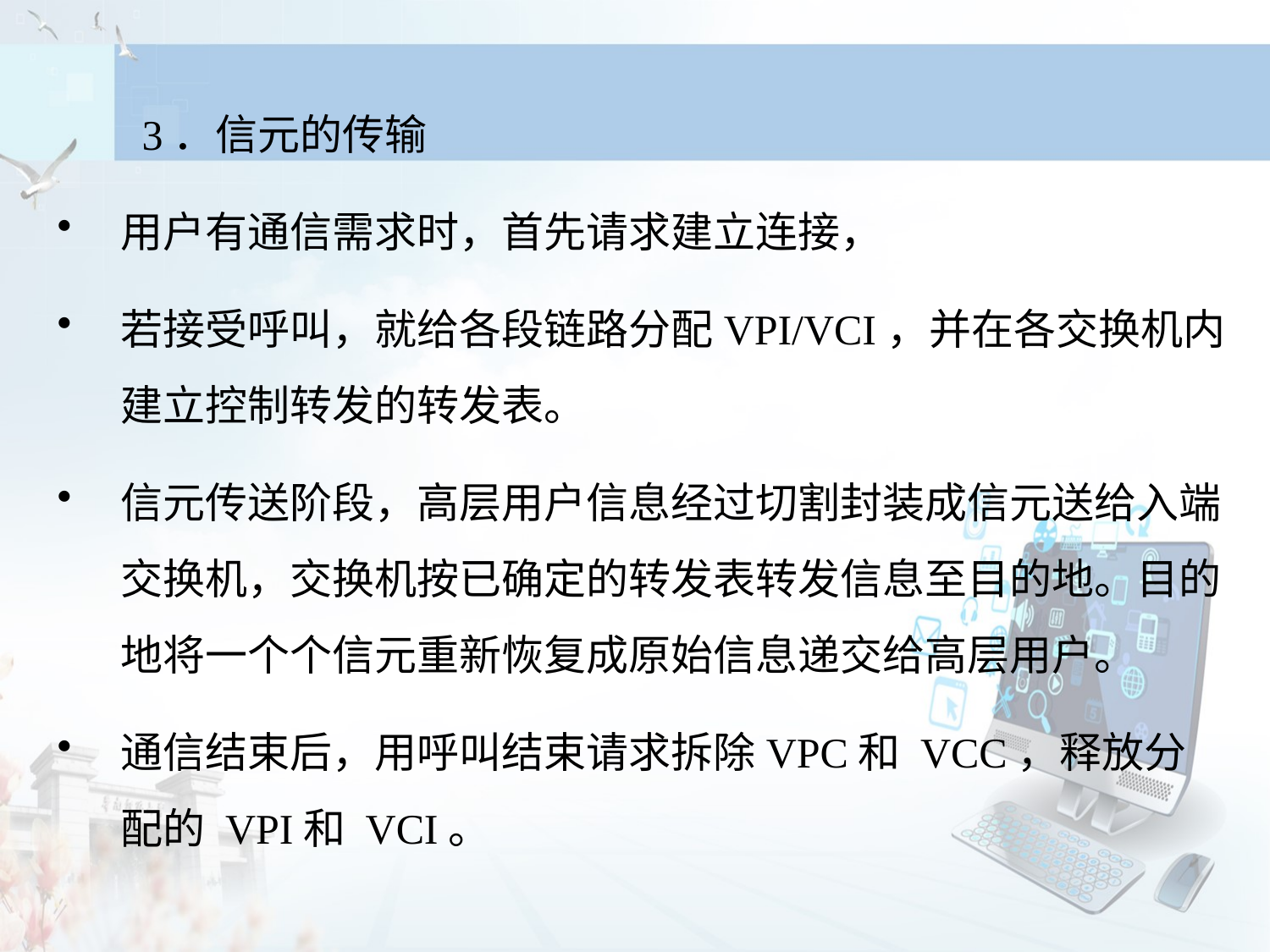

3．信元的传输
用户有通信需求时，首先请求建立连接，
若接受呼叫，就给各段链路分配VPI/VCI，并在各交换机内建立控制转发的转发表。
信元传送阶段，高层用户信息经过切割封装成信元送给入端交换机，交换机按已确定的转发表转发信息至目的地。目的地将一个个信元重新恢复成原始信息递交给高层用户。
通信结束后，用呼叫结束请求拆除VPC和 VCC，释放分配的 VPI和 VCI。